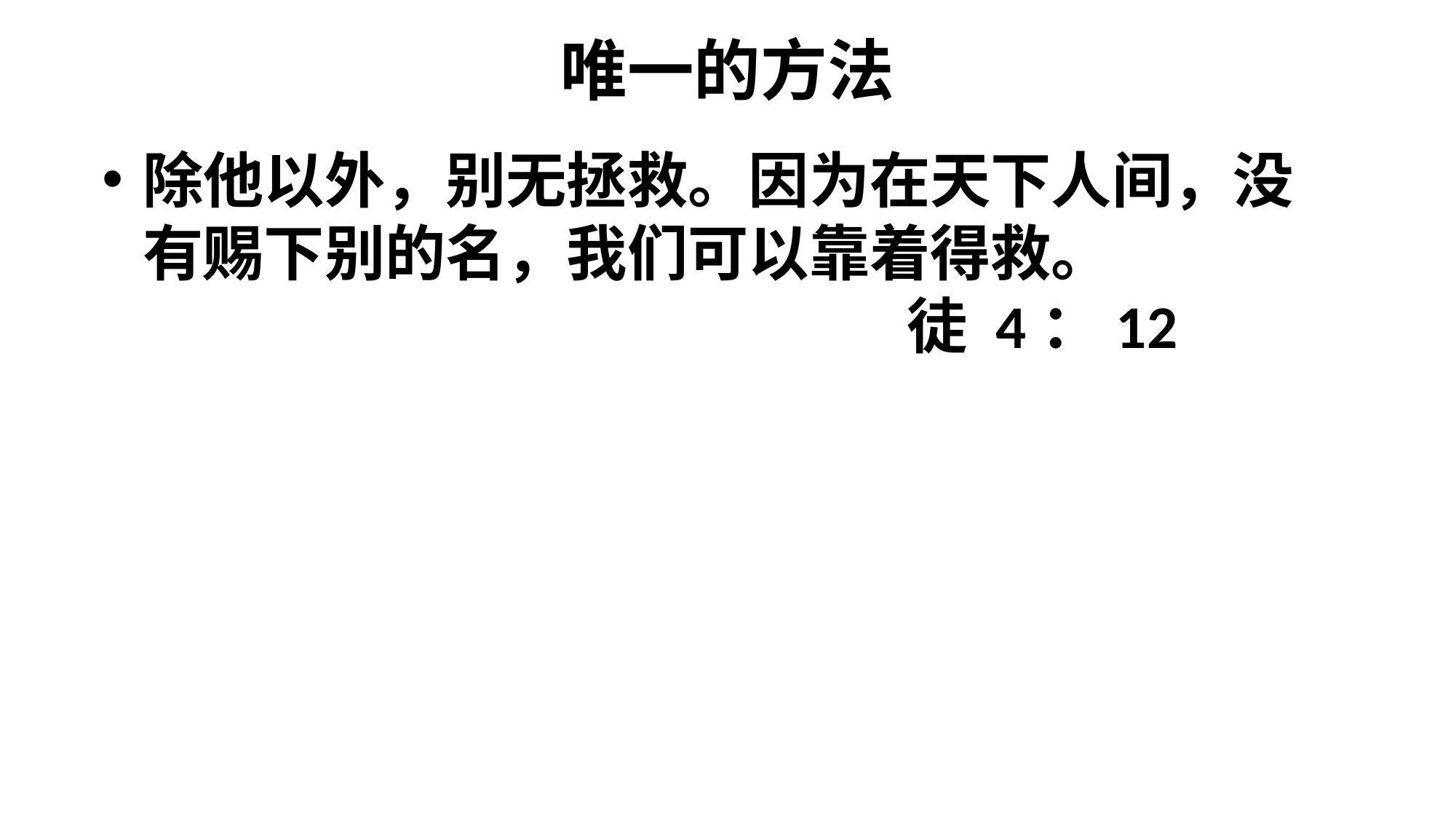

# 唯一的方法
除他以外，别无拯救。因为在天下人间，没有赐下别的名，我们可以靠着得救。									徒 4：12